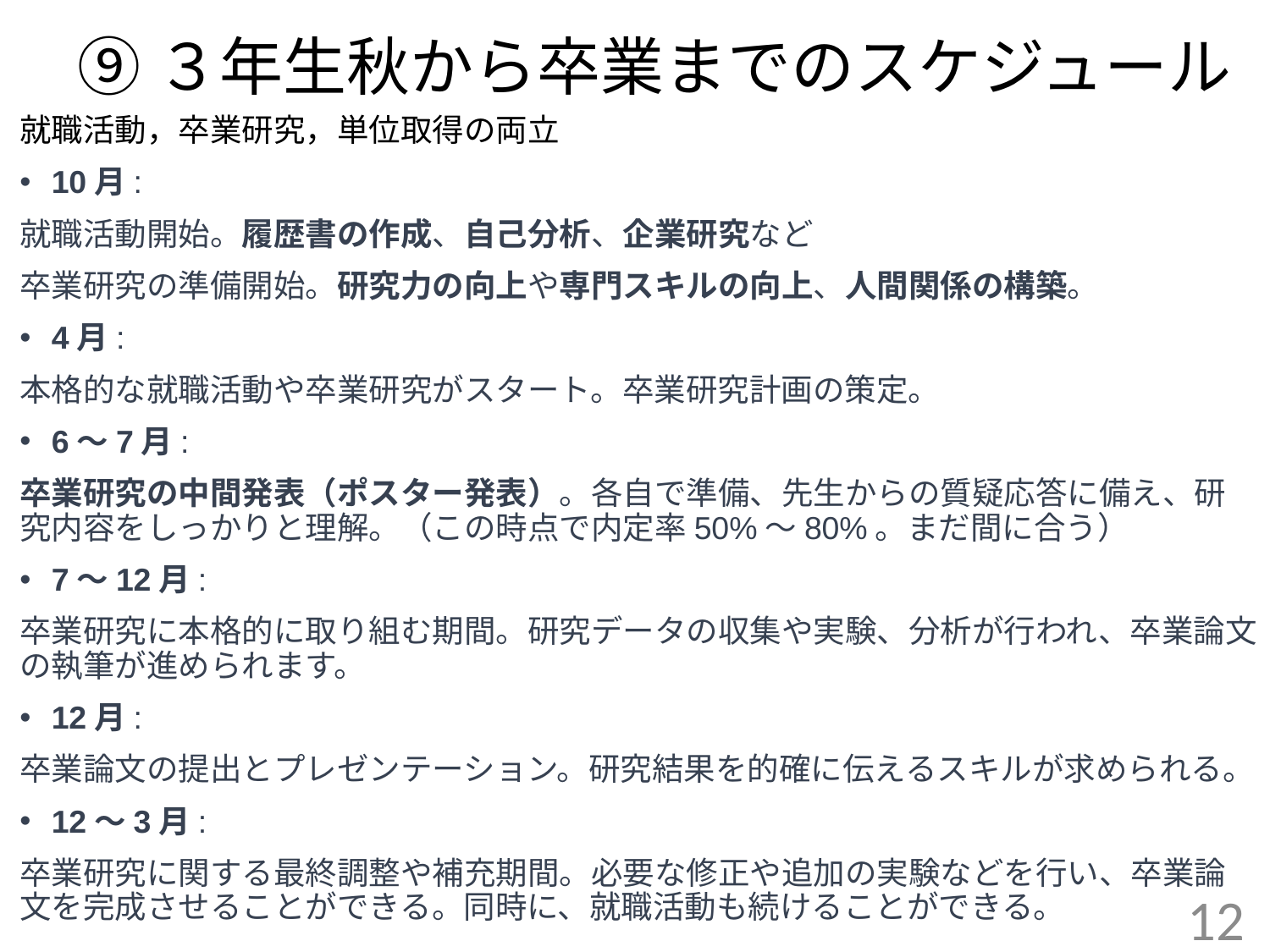

# ⑨３年生秋から卒業までのスケジュール
就職活動，卒業研究，単位取得の両立
10月:
就職活動開始。履歴書の作成、自己分析、企業研究など
卒業研究の準備開始。研究力の向上や専門スキルの向上、人間関係の構築。
4月:
本格的な就職活動や卒業研究がスタート。卒業研究計画の策定。
6～7月:
卒業研究の中間発表（ポスター発表）。各自で準備、先生からの質疑応答に備え、研究内容をしっかりと理解。（この時点で内定率50%～80%。まだ間に合う）
7～12月:
卒業研究に本格的に取り組む期間。研究データの収集や実験、分析が行われ、卒業論文の執筆が進められます。
12月:
卒業論文の提出とプレゼンテーション。研究結果を的確に伝えるスキルが求められる。
12～3月:
卒業研究に関する最終調整や補充期間。必要な修正や追加の実験などを行い、卒業論文を完成させることができる。同時に、就職活動も続けることができる。

12